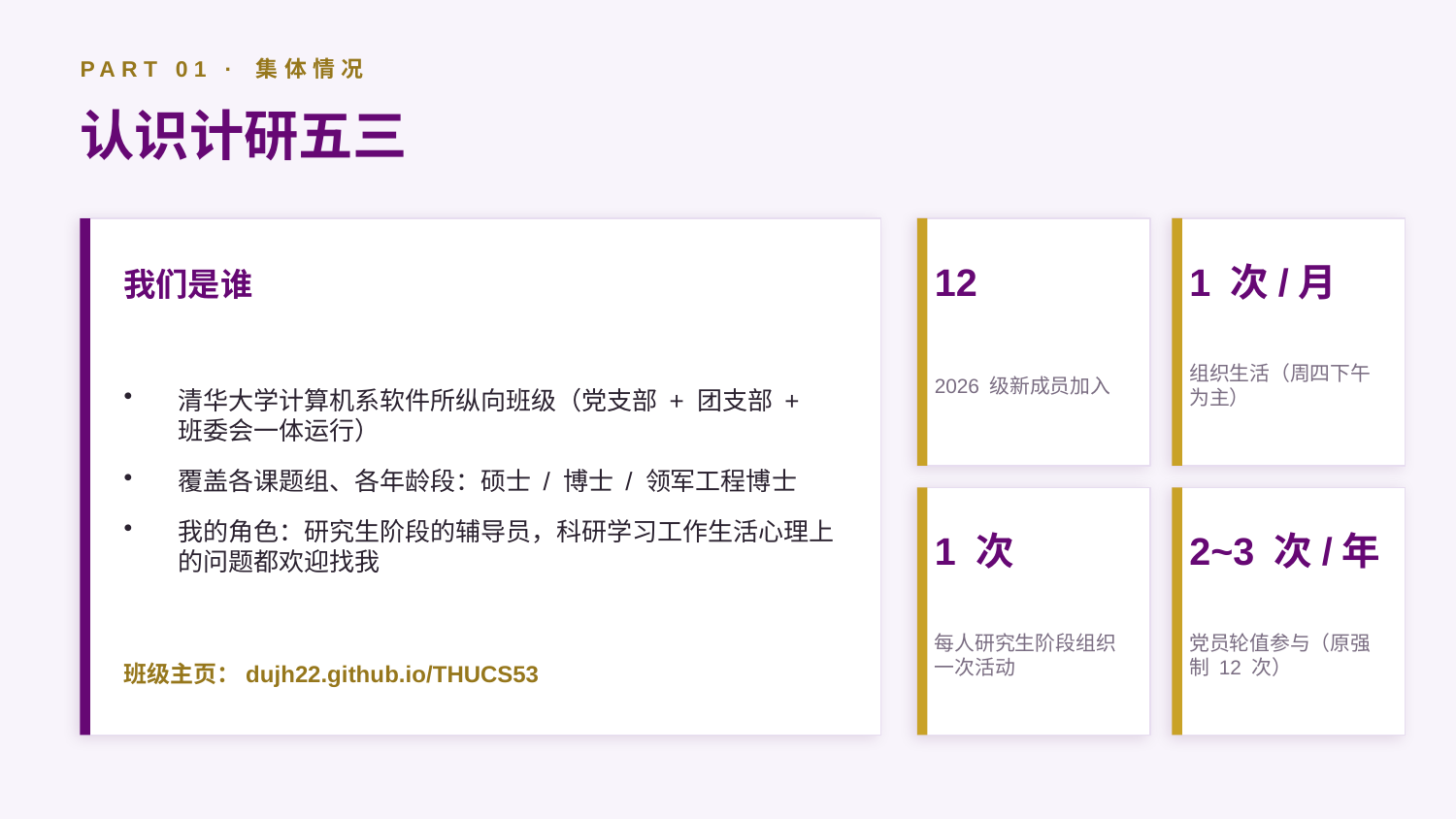

PART 01 · 集体情况
认识计研五三

12
1 次/月
我们是谁
2026 级新成员加入
组织生活（周四下午为主）
清华大学计算机系软件所纵向班级（党支部 + 团支部 + 班委会一体运行）
覆盖各课题组、各年龄段：硕士 / 博士 / 领军工程博士
我的角色：研究生阶段的辅导员，科研学习工作生活心理上的问题都欢迎找我

1 次
2~3 次/年
每人研究生阶段组织一次活动
党员轮值参与（原强制 12 次）
班级主页：dujh22.github.io/THUCS53